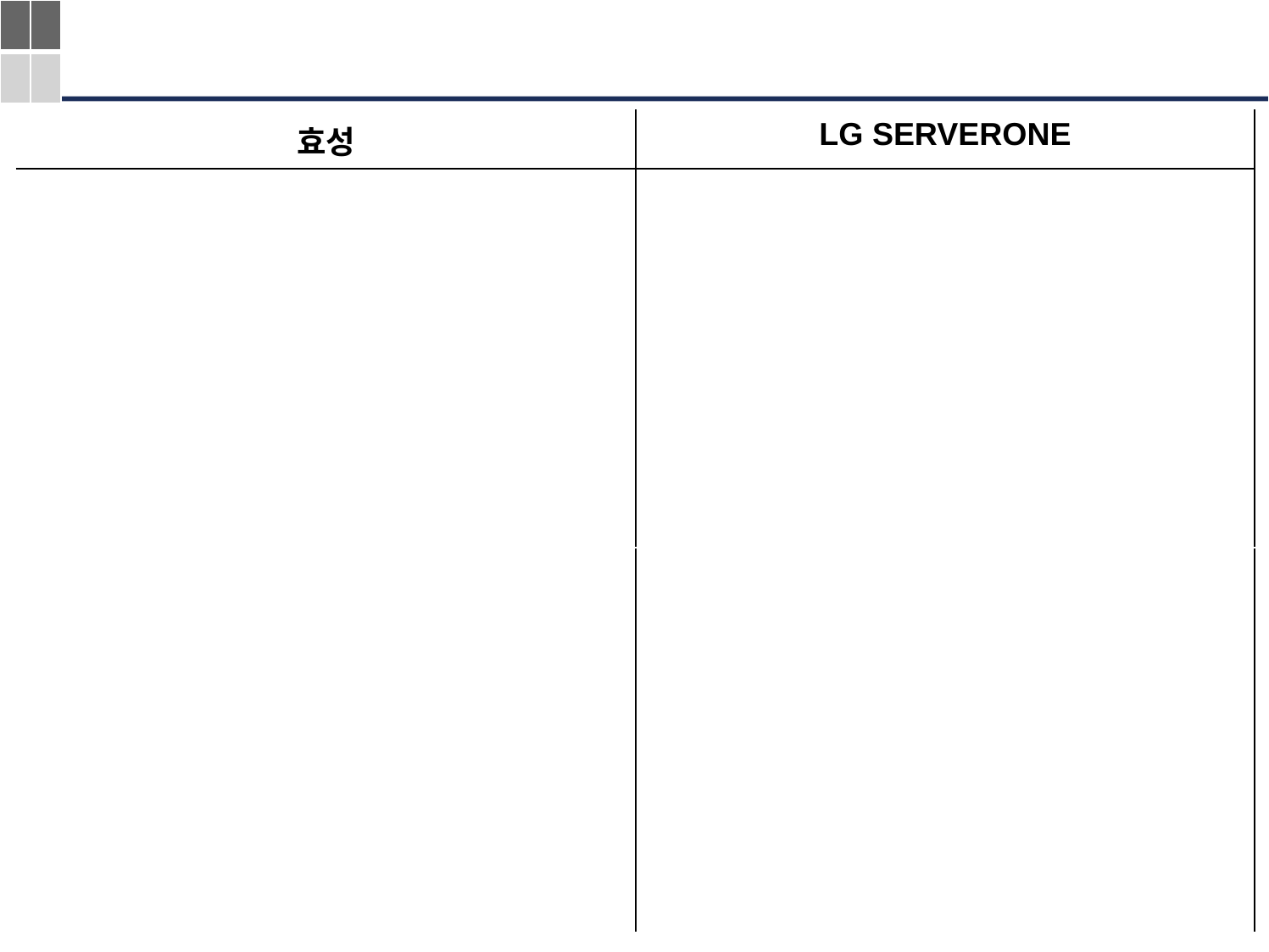

|  |  |
| --- | --- |
|  |  |

| 효성 | LG SERVERONE |
| --- | --- |
|  |  |
|  |  |